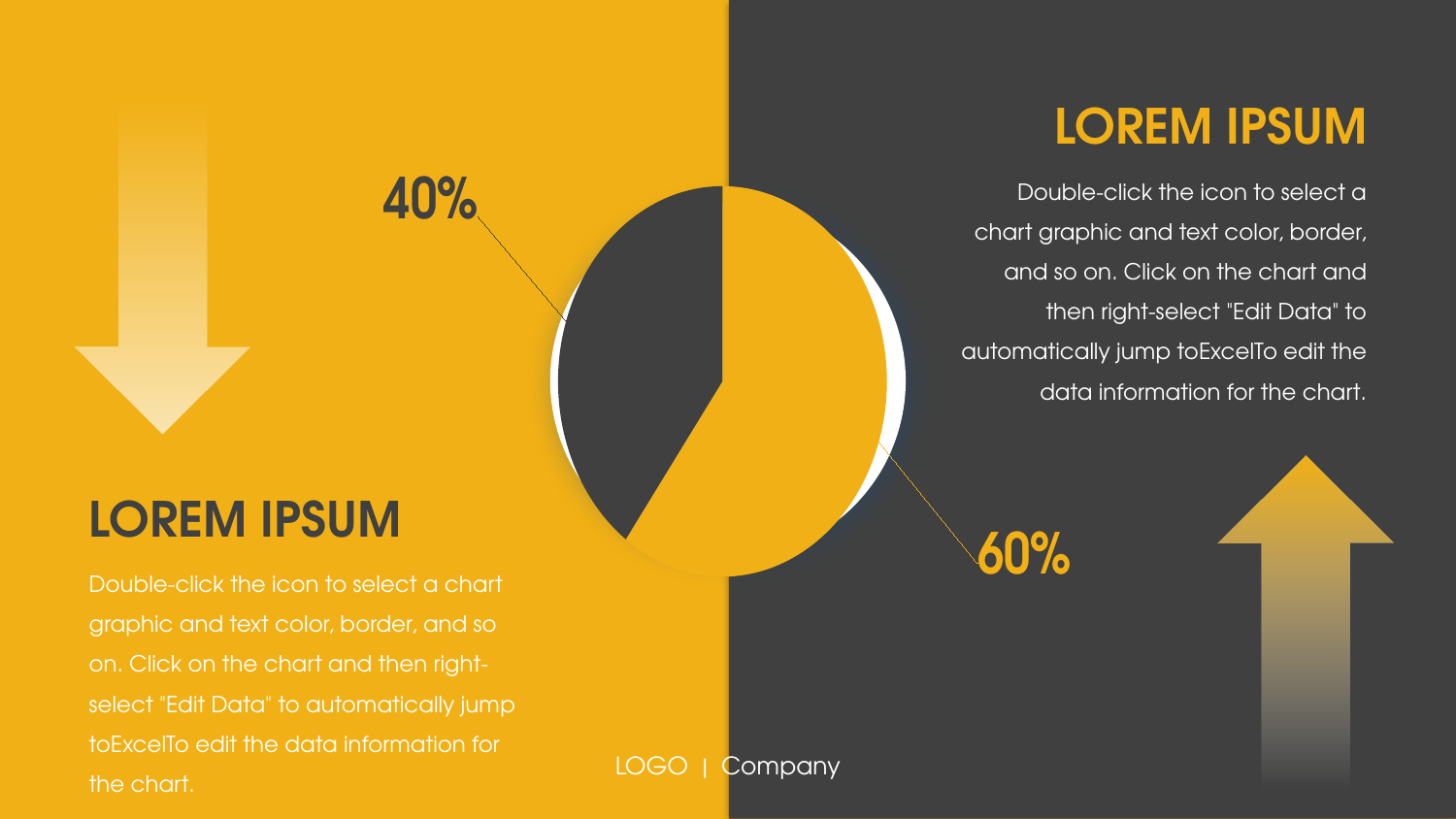

LOREM IPSUM

Double-click the icon to select a chart graphic and text color, border, and so on. Click on the chart and then right-select "Edit Data" to automatically jump toExcelTo edit the data information for the chart.

### Chart

| Category | 销售额 |
|---|---|
| A | 0.6 |
| B | 0.4 |

LOREM IPSUM
Double-click the icon to select a chart graphic and text color, border, and so on. Click on the chart and then right-select "Edit Data" to automatically jump toExcelTo edit the data information for the chart.
LOGO  |  Company